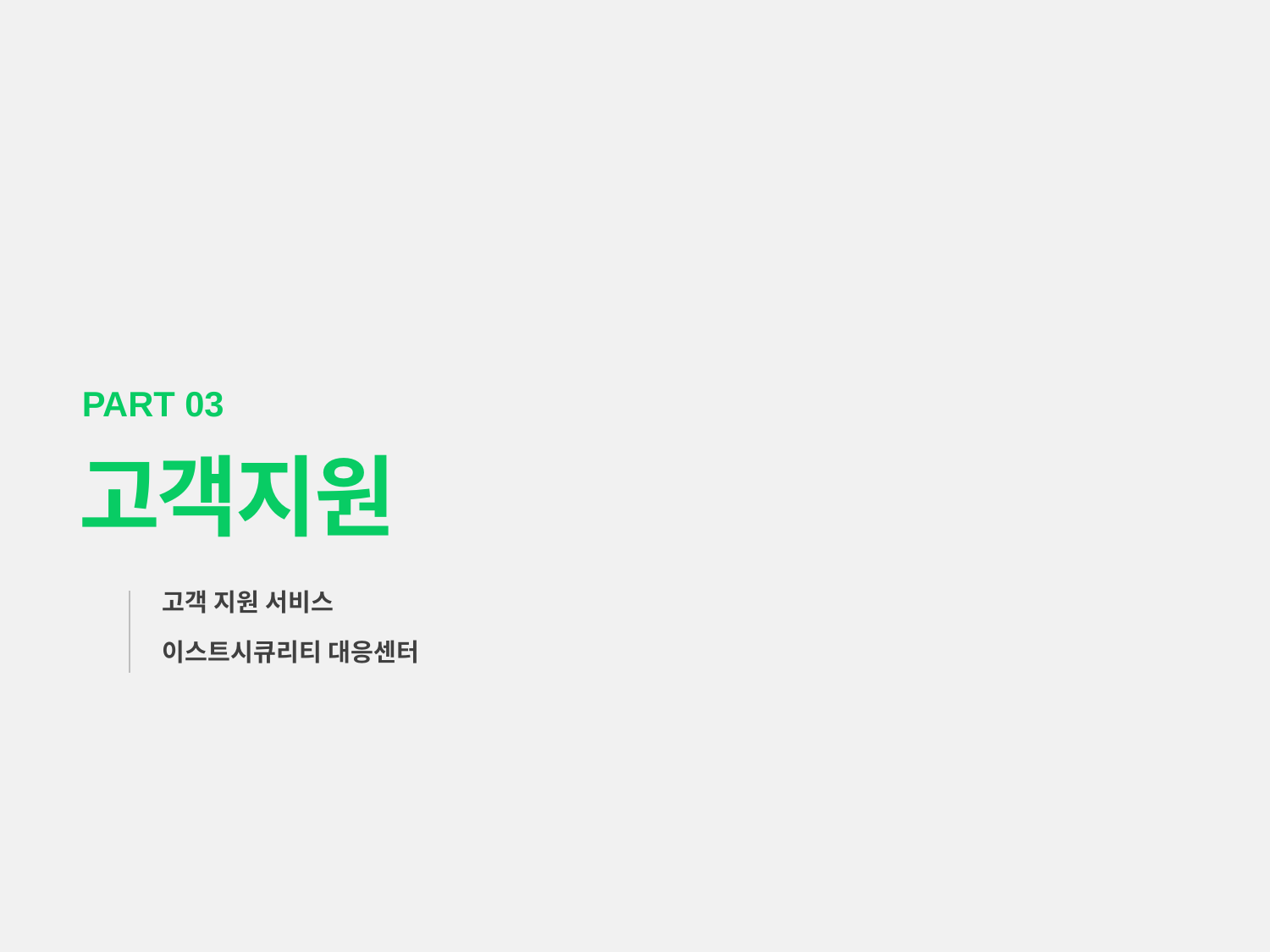

# PART 03
고객지원
고객 지원 서비스

이스트시큐리티 대응센터